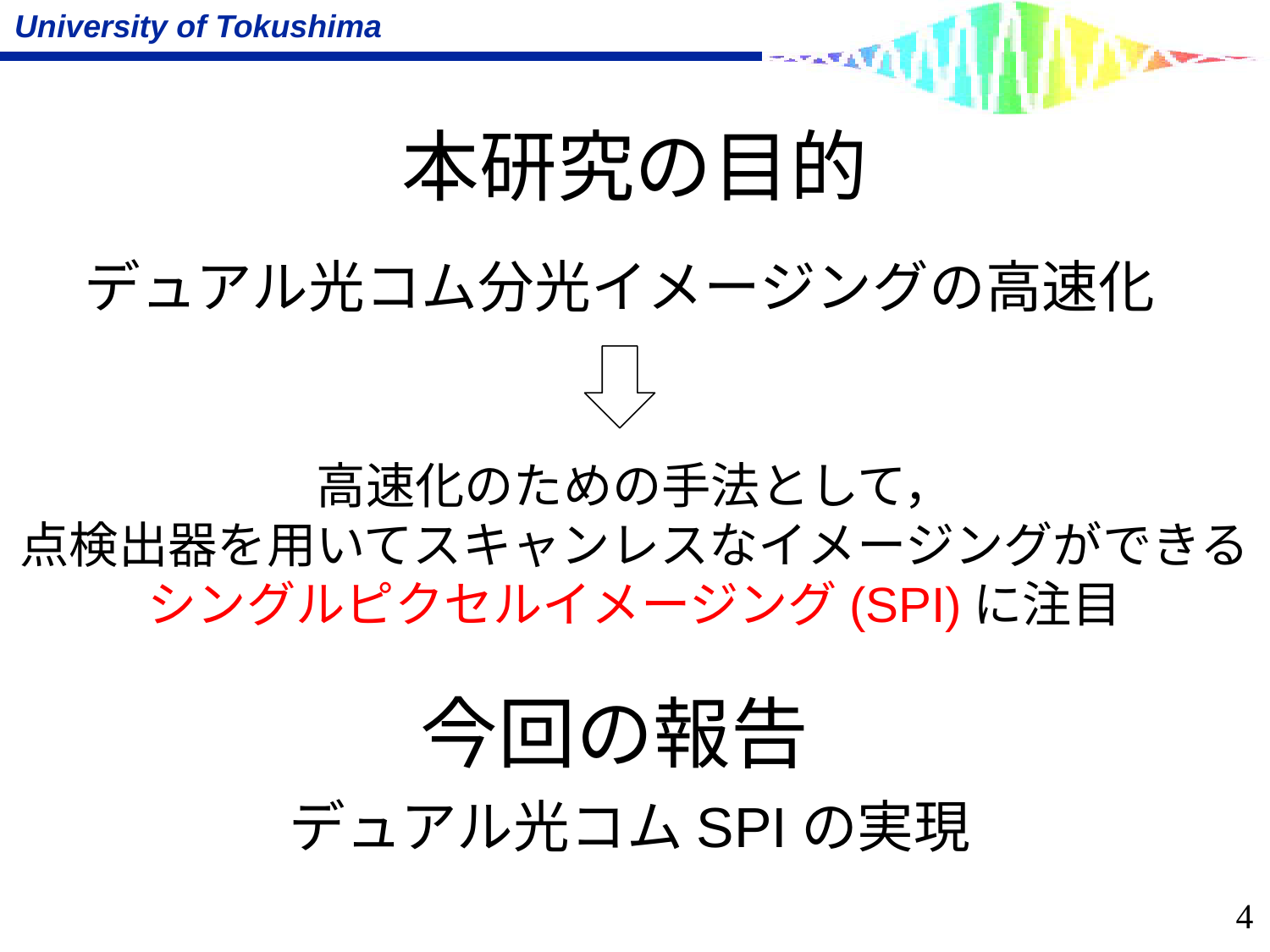

# 本研究の目的
デュアル光コム分光イメージングの高速化

高速化のための手法として，
点検出器を用いてスキャンレスなイメージングができる
シングルピクセルイメージング(SPI)に注目
今回の報告
デュアル光コムSPIの実現
4